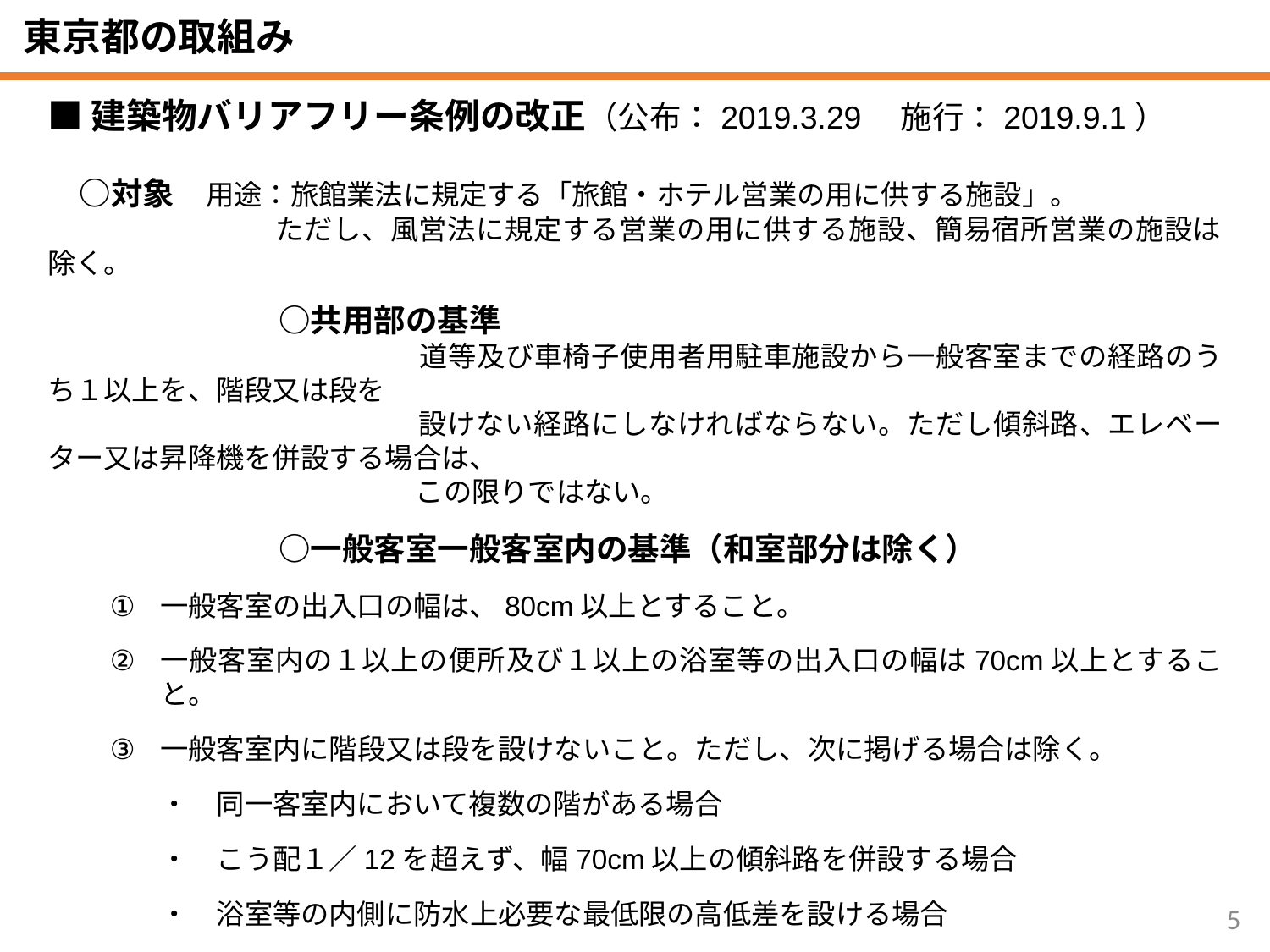

東京都の取組み
■建築物バリアフリー条例の改正（公布：2019.3.29　施行：2019.9.1）

　○対象　用途：旅館業法に規定する「旅館・ホテル営業の用に供する施設」。
　ただし、風営法に規定する営業の用に供する施設、簡易宿所営業の施設は除く。
　○共用部の基準
　　　　　　道等及び車椅子使用者用駐車施設から一般客室までの経路のうち１以上を、階段又は段を
　　　　　　設けない経路にしなければならない。ただし傾斜路、エレベーター又は昇降機を併設する場合は、
　　　　　　この限りではない。
　○一般客室一般客室内の基準（和室部分は除く）
一般客室の出入口の幅は、80cm以上とすること。
一般客室内の１以上の便所及び１以上の浴室等の出入口の幅は70cm以上とすること。
一般客室内に階段又は段を設けないこと。ただし、次に掲げる場合は除く。
・　同一客室内において複数の階がある場合
・　こう配１／12を超えず、幅70cm以上の傾斜路を併設する場合
・　浴室等の内側に防水上必要な最低限の高低差を設ける場合
建築主等は、②の規定にかかわらず、一般客室内の１以上の便所及び１以上の浴室等の出入口の幅が75㎝以上となるよう、努めなければならない。
5